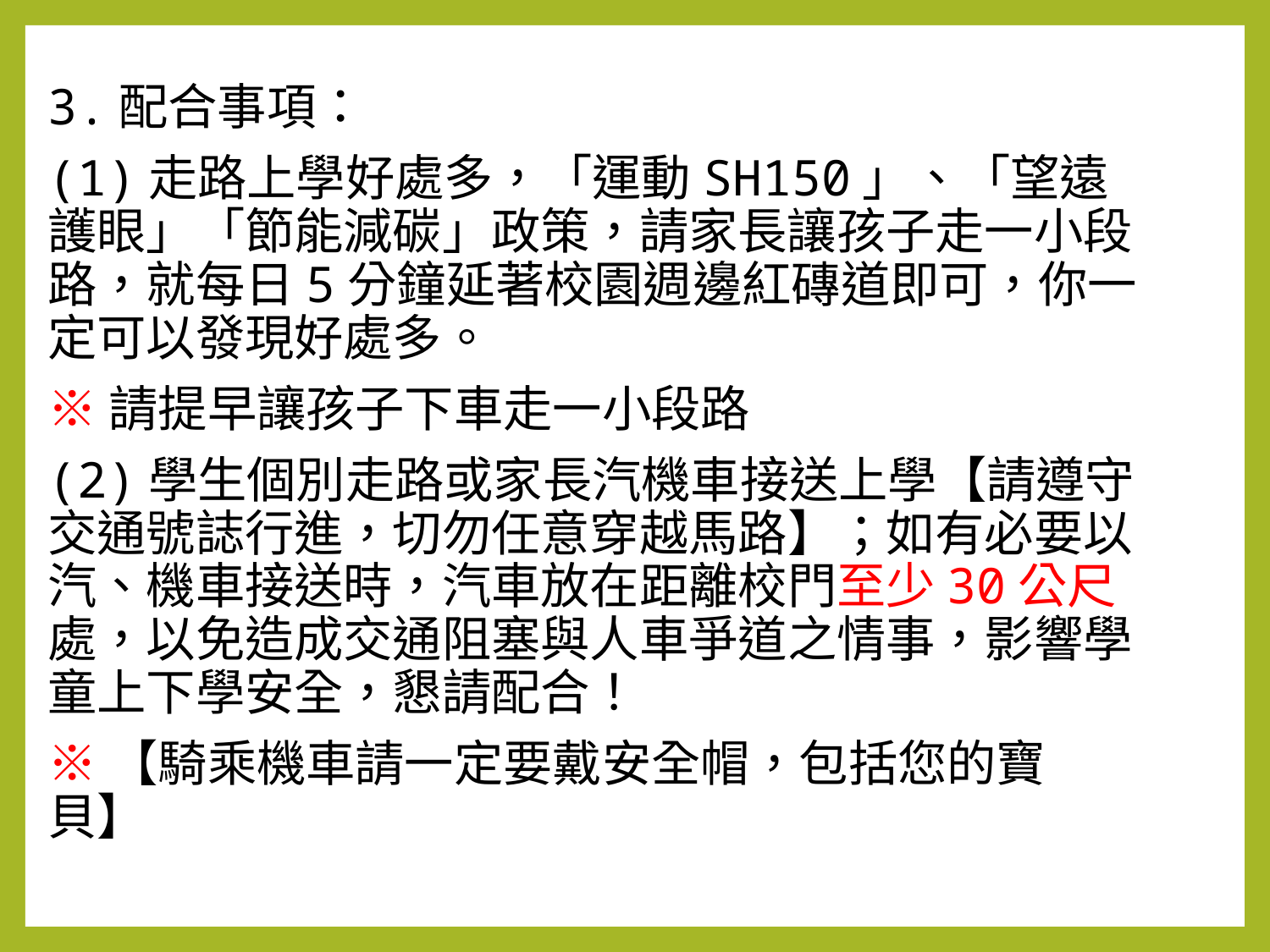

3.配合事項：
(1)走路上學好處多，「運動SH150」、「望遠護眼」「節能減碳」政策，請家長讓孩子走一小段路，就每日5分鐘延著校園週邊紅磚道即可，你一定可以發現好處多。
※請提早讓孩子下車走一小段路
(2)學生個別走路或家長汽機車接送上學【請遵守交通號誌行進，切勿任意穿越馬路】；如有必要以汽、機車接送時，汽車放在距離校門至少30公尺處，以免造成交通阻塞與人車爭道之情事，影響學童上下學安全，懇請配合！
※【騎乘機車請一定要戴安全帽，包括您的寶貝】